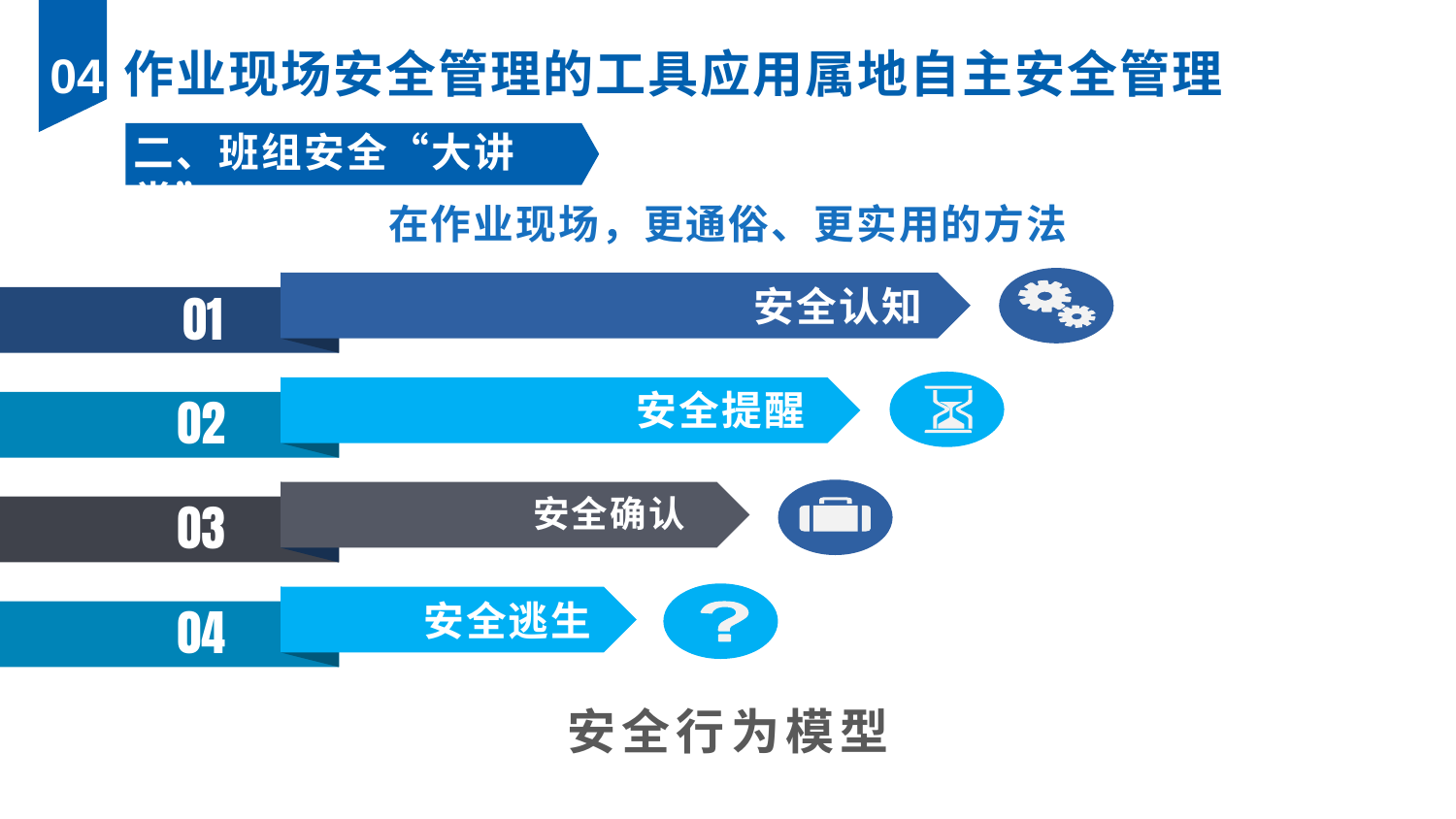

作业现场安全管理的工具应用属地自主安全管理
04
二、班组安全“大讲堂”

在作业现场，更通俗、更实用的方法

01

02

03

04

安全认知
安全提醒
安全确认
安全逃生
安全行为模型